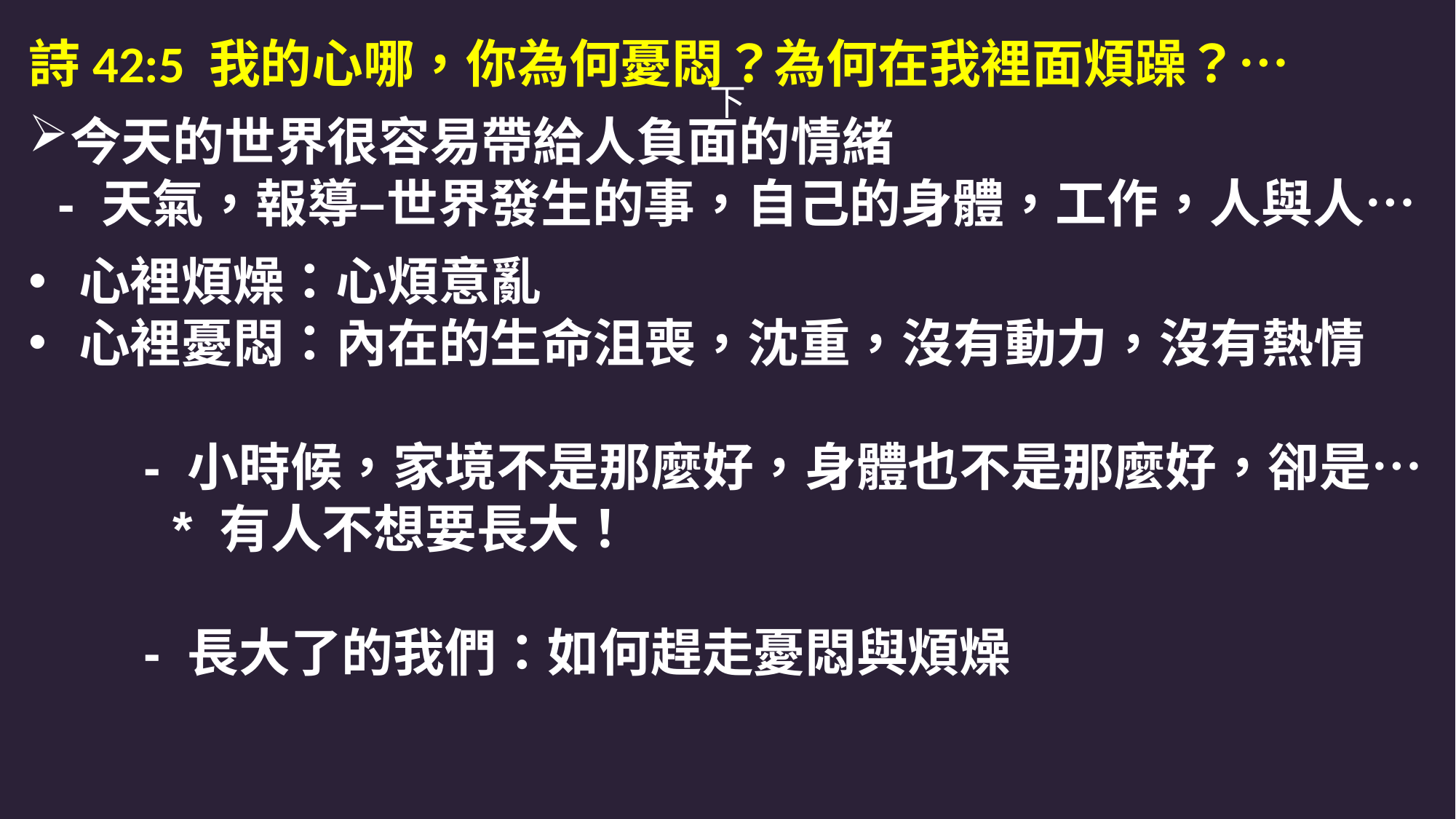

詩42:5 我的心哪，你為何憂悶？為何在我裡面煩躁？…

今天的世界很容易帶給人負面的情緒
  - 天氣，報導–世界發生的事，自己的身體，工作，人與人…

 心裡煩燥：心煩意亂
 心裡憂悶：內在的生命沮喪，沈重，沒有動力，沒有熱情

        - 小時候，家境不是那麼好，身體也不是那麼好，卻是…
          * 有人不想要長大！

        - 長大了的我們：如何趕走憂悶與煩燥

# 下